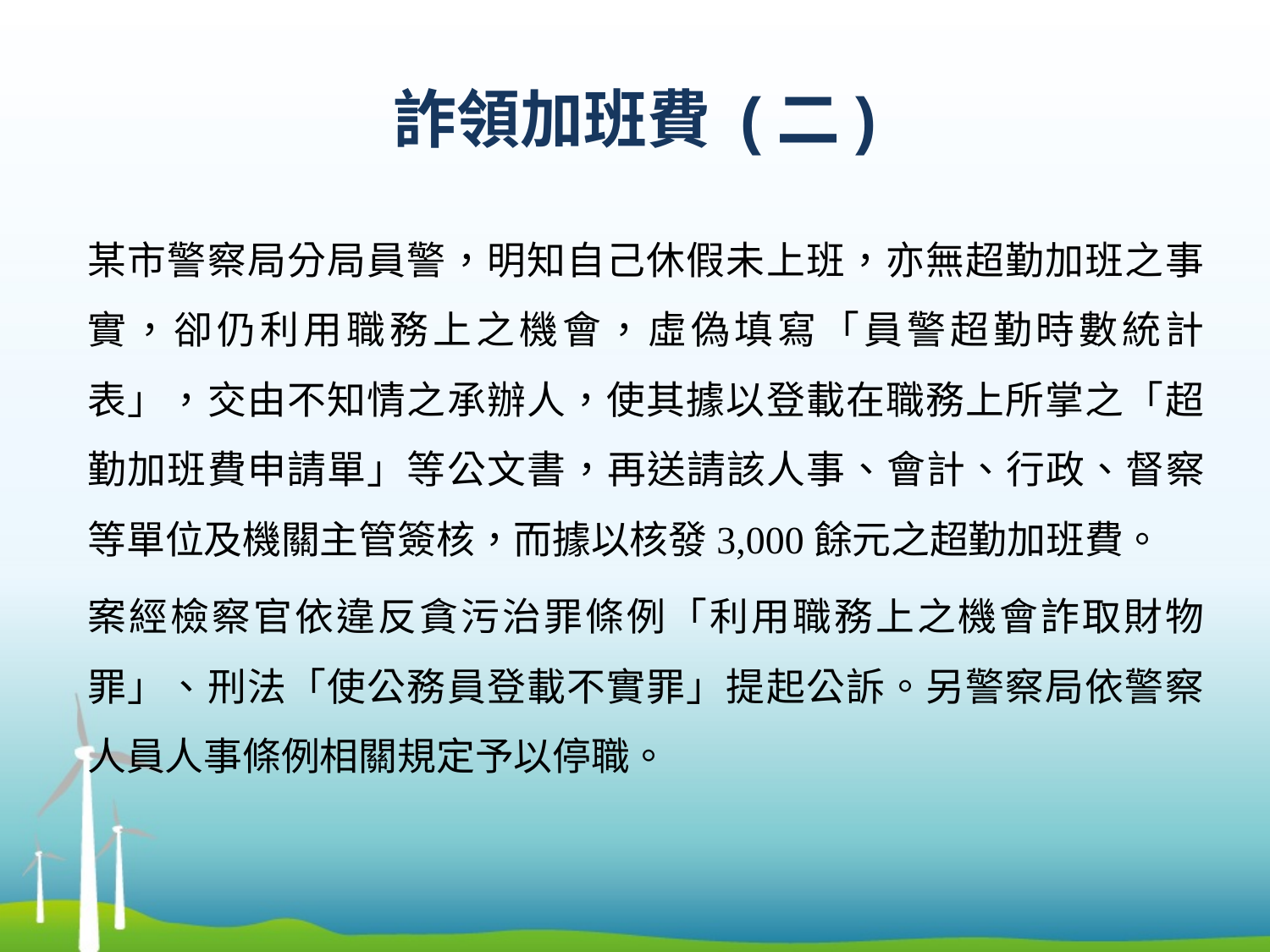

# 詐領加班費 (二)
某市警察局分局員警，明知自己休假未上班，亦無超勤加班之事實，卻仍利用職務上之機會，虛偽填寫「員警超勤時數統計表」，交由不知情之承辦人，使其據以登載在職務上所掌之「超勤加班費申請單」等公文書，再送請該人事、會計、行政、督察等單位及機關主管簽核，而據以核發3,000餘元之超勤加班費。
案經檢察官依違反貪污治罪條例「利用職務上之機會詐取財物罪」、刑法「使公務員登載不實罪」提起公訴。另警察局依警察人員人事條例相關規定予以停職。